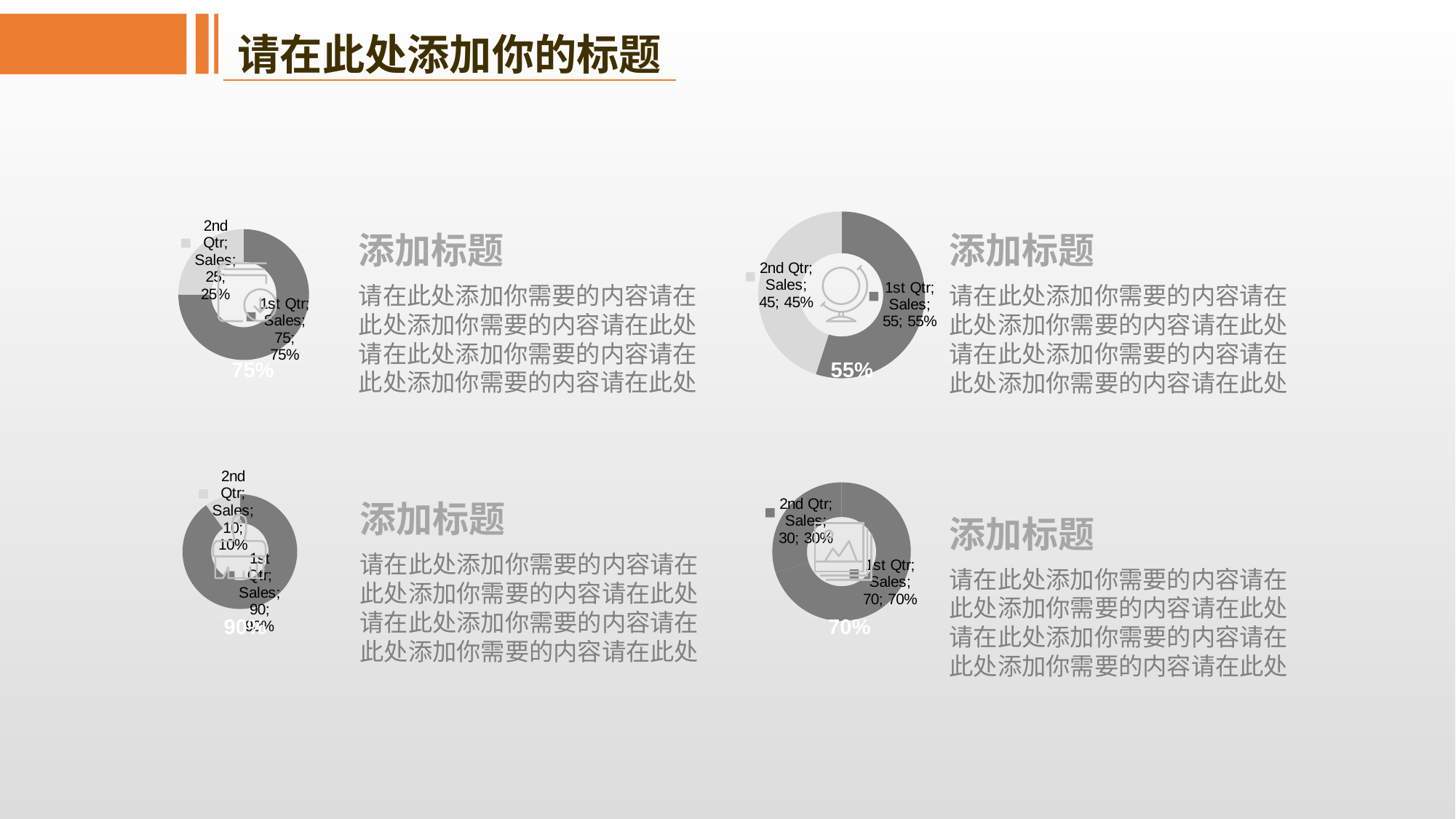

请在此处添加你的标题

### Chart

| Category | Sales |
|---|---|
| 1st Qtr | 75.0 |
| 2nd Qtr | 25.0 |

### Chart

| Category | Sales |
|---|---|
| 1st Qtr | 55.0 |
| 2nd Qtr | 45.0 |
添加标题
请在此处添加你需要的内容请在此处添加你需要的内容请在此处请在此处添加你需要的内容请在此处添加你需要的内容请在此处
添加标题
请在此处添加你需要的内容请在此处添加你需要的内容请在此处请在此处添加你需要的内容请在此处添加你需要的内容请在此处

75%
55%

### Chart

| Category | Sales |
|---|---|
| 1st Qtr | 90.0 |
| 2nd Qtr | 10.0 |

### Chart

| Category | Sales |
|---|---|
| 1st Qtr | 70.0 |
| 2nd Qtr | 30.0 |
添加标题
请在此处添加你需要的内容请在此处添加你需要的内容请在此处请在此处添加你需要的内容请在此处添加你需要的内容请在此处
添加标题
请在此处添加你需要的内容请在此处添加你需要的内容请在此处请在此处添加你需要的内容请在此处添加你需要的内容请在此处

90%
70%